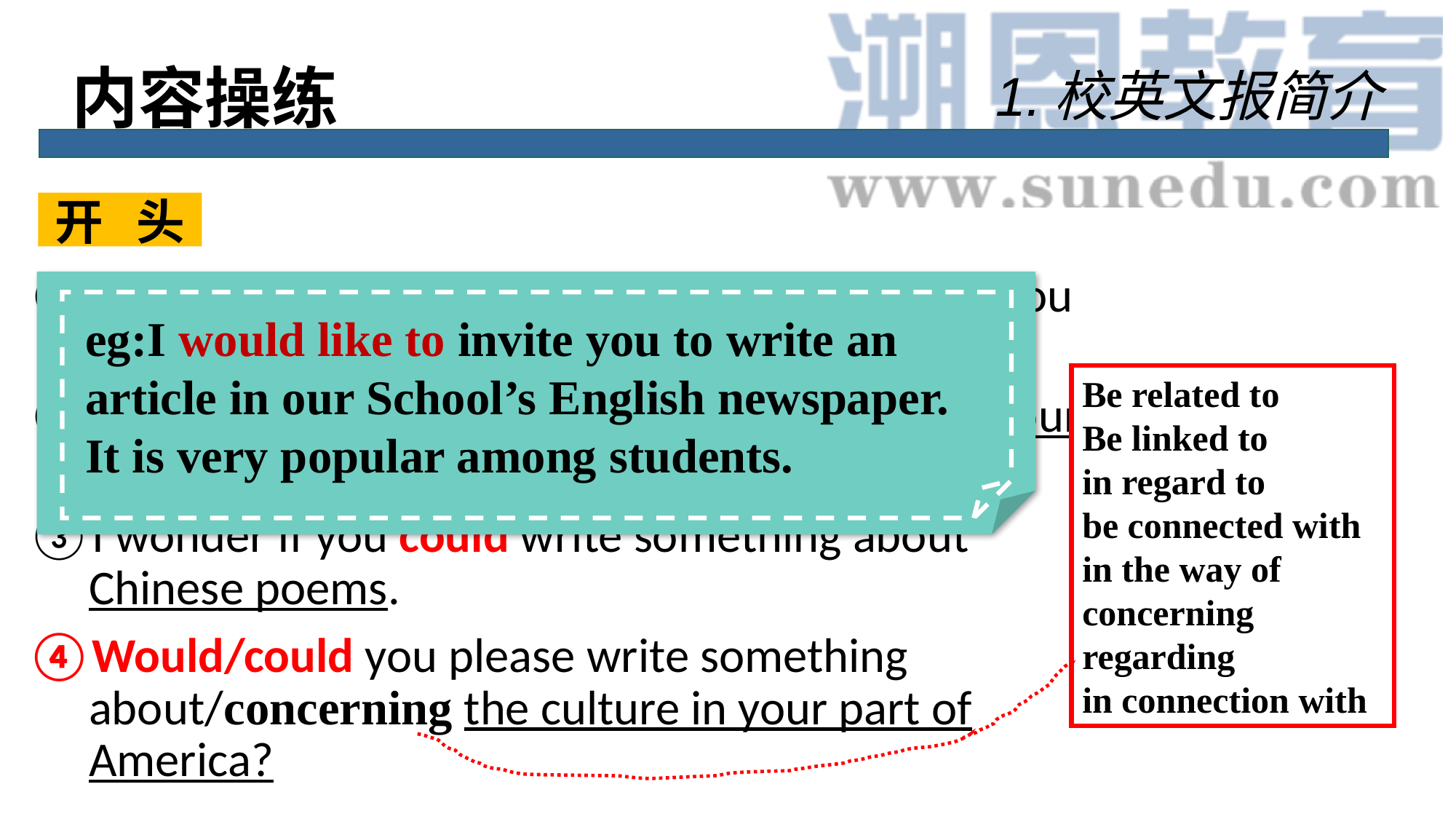

# 内容操练
1.校英文报简介

开   头
On hearing the news that…, I can’t wait to tell you about sth.
I would like to invite you to write an article for our school’s English newspaper.
I wonder If you could write something about Chinese poems.
Would/could you please write something about/concerning the culture in your part of America?

eg:I would like to invite you to write an article in our School’s English newspaper. It is very popular among students.
Be related to
Be linked to
in regard to
be connected with
in the way of
concerning
regarding
in connection with